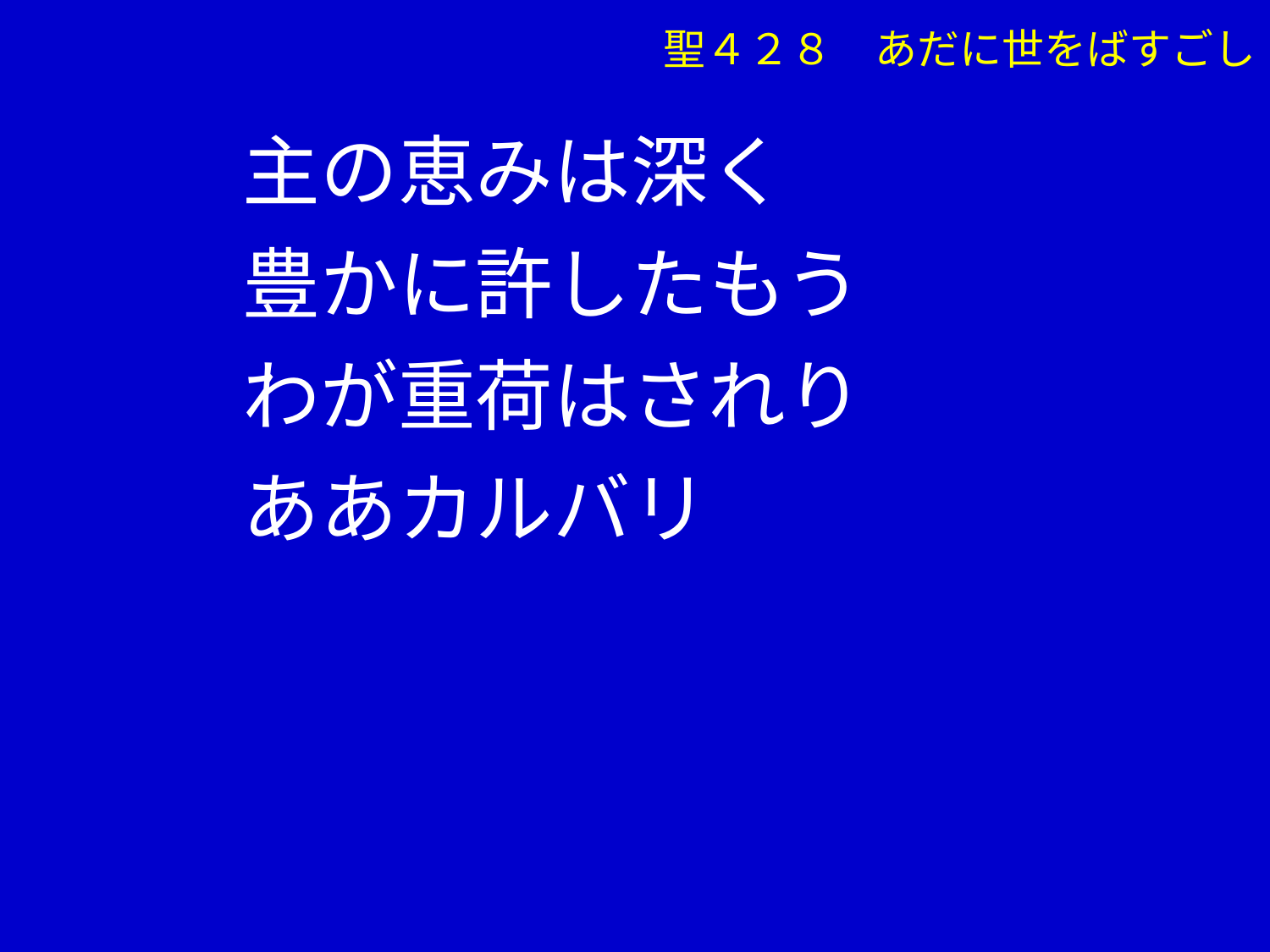

聖４２８　あだに世をばすごし
　　主の恵みは深く
　　豊かに許したもう
　　わが重荷はされり
　　ああカルバリ